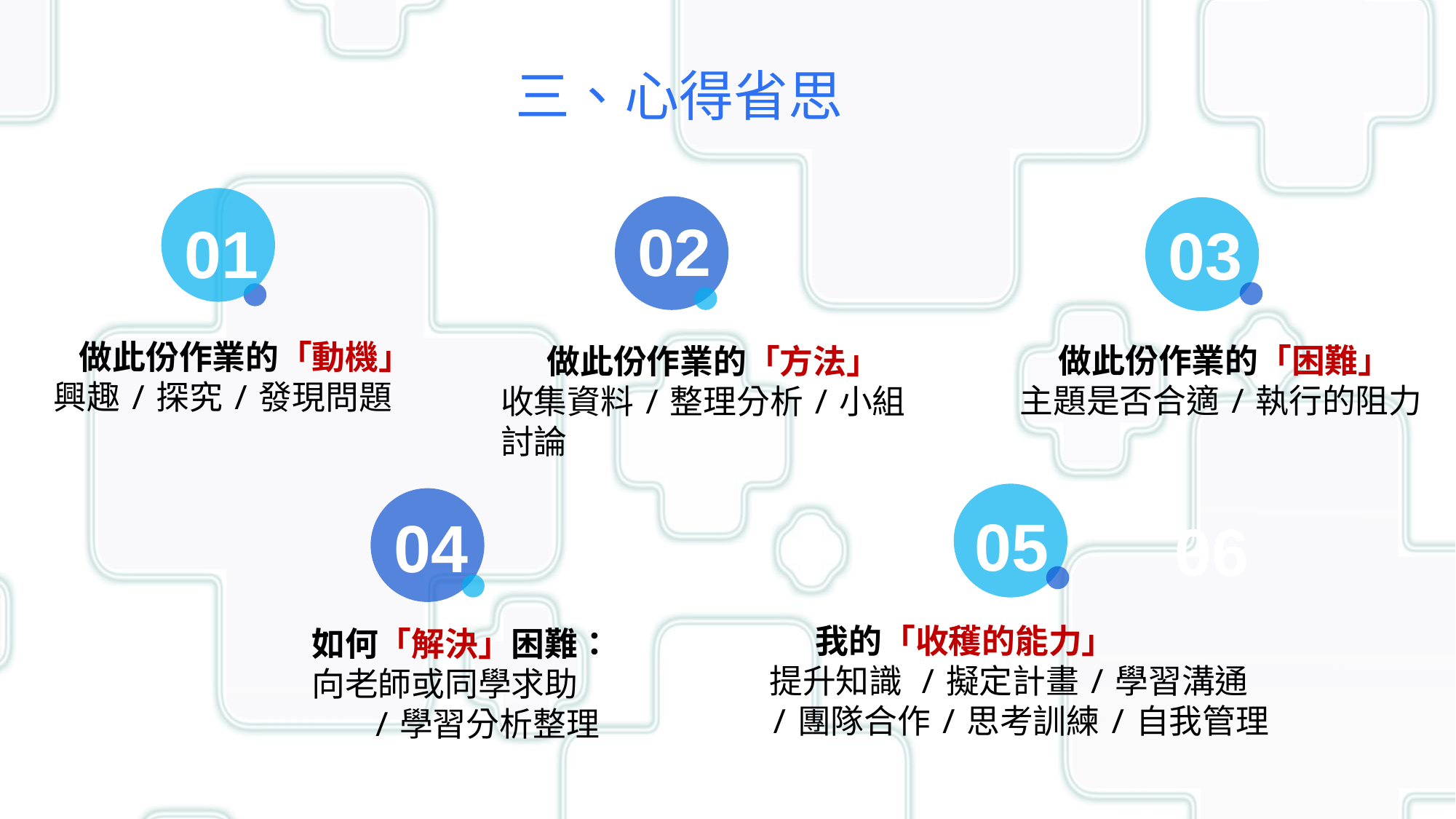

三、心得省思

02
01
03

     做此份作業的「動機」
興趣/探究/發現問題

    做此份作業的「困難」
主題是否合適/執行的阻力
     做此份作業的「方法」
收集資料/整理分析/小組討論

05
04
06
02

     我的「收穫的能力」
提升知識 /擬定計畫/學習溝通
/團隊合作/思考訓練/自我管理

如何「解決」困難：
向老師或同學求助
   /學習分析整理